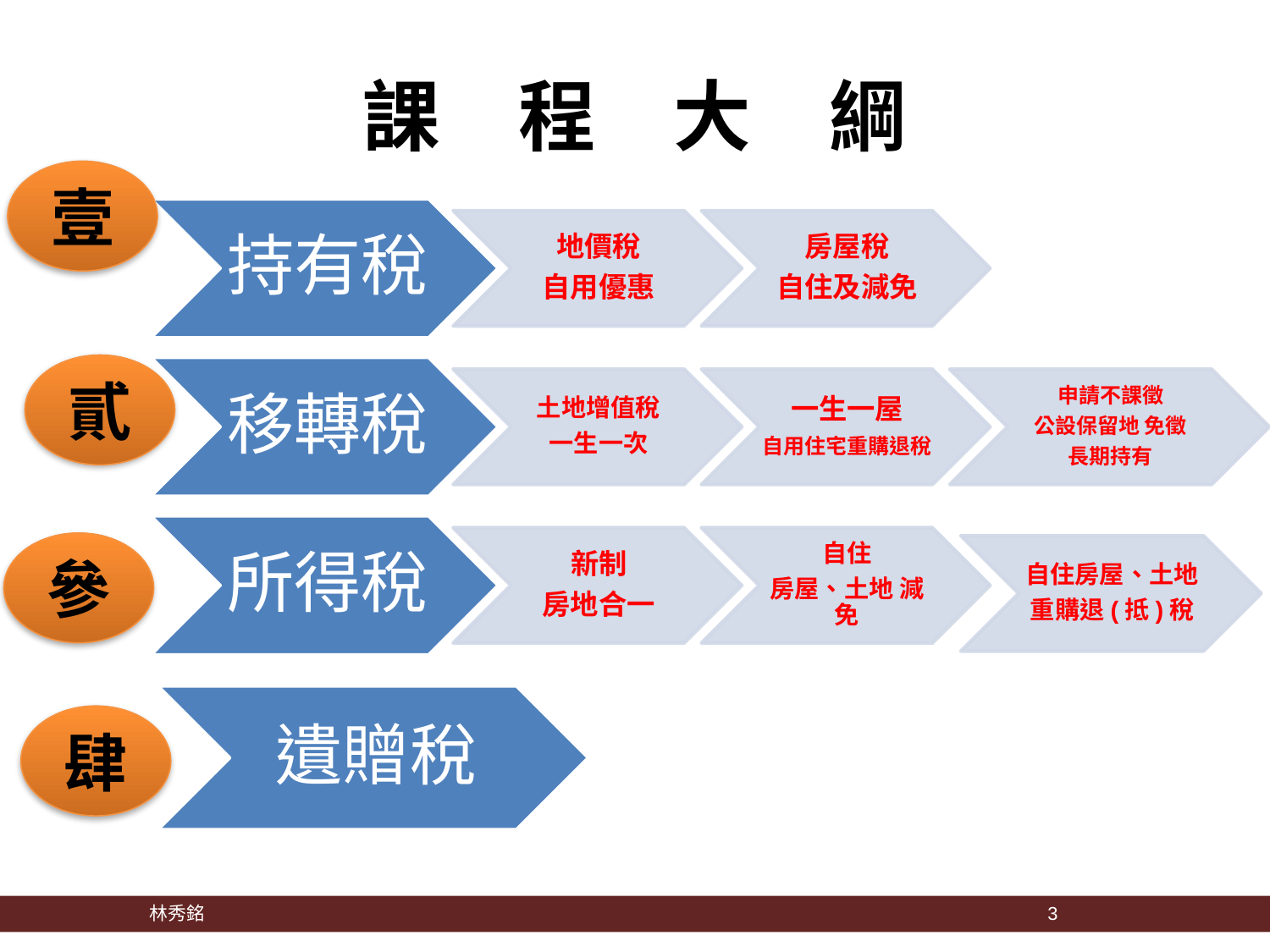

# 課  程  大  綱
壹
持有稅
地價稅
自用優惠
房屋稅
自住及減免
移轉稅
土地增值稅
一生一次
一生一屋
自用住宅重購退稅
申請不課徵
公設保留地 免徵
長期持有
所得稅
新制
房地合一
自住
房屋、土地 減免
自住房屋、土地
重購退(抵)稅
遺贈稅
貳
參
肆
                                 林秀銘
3